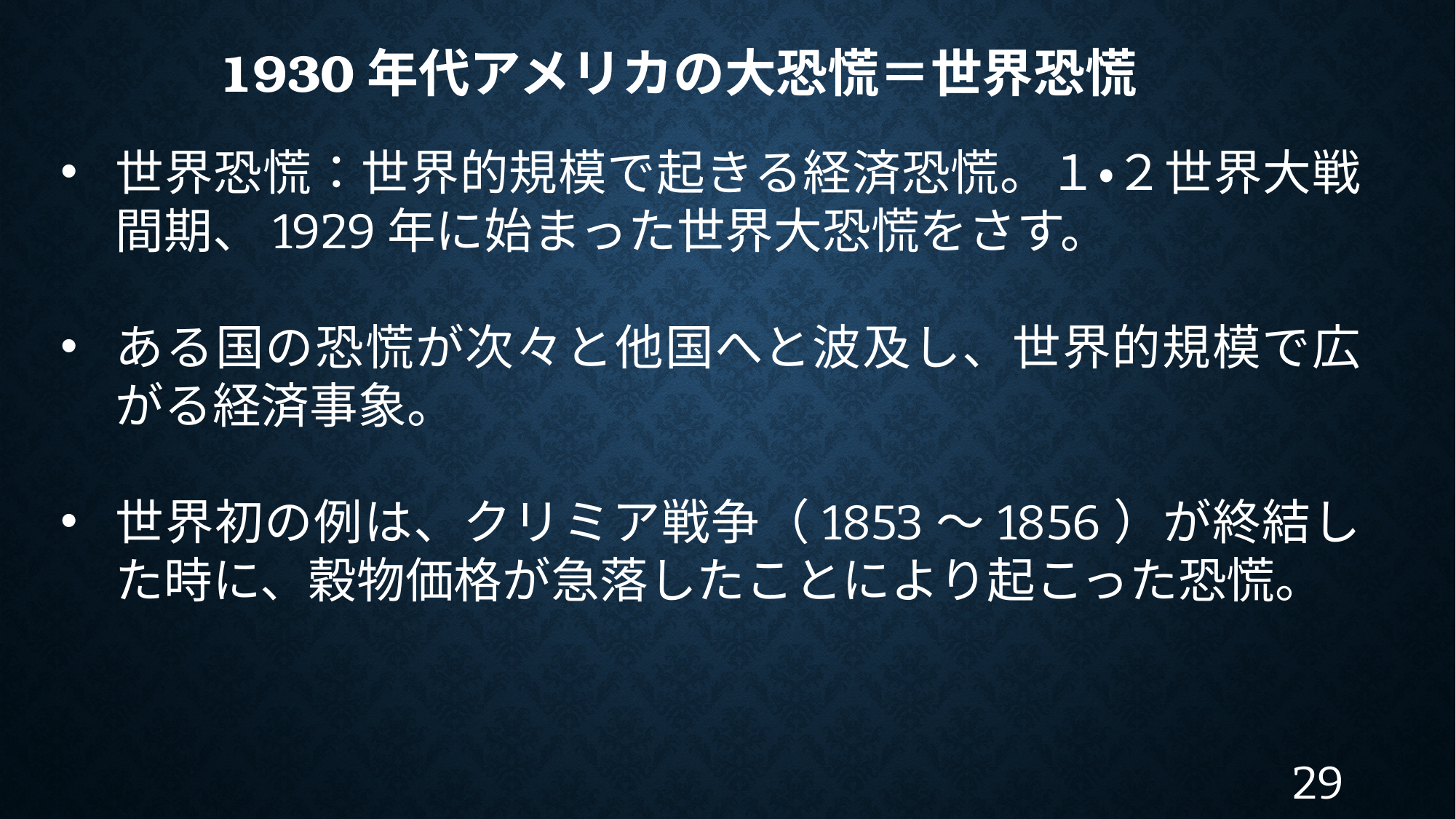

# 1930年代アメリカの大恐慌＝世界恐慌
世界恐慌：世界的規模で起きる経済恐慌。１・２世界大戦間期、1929年に始まった世界大恐慌をさす。

ある国の恐慌が次々と他国へと波及し、世界的規模で広がる経済事象。

世界初の例は、クリミア戦争（1853～1856）が終結した時に、穀物価格が急落したことにより起こった恐慌。

29